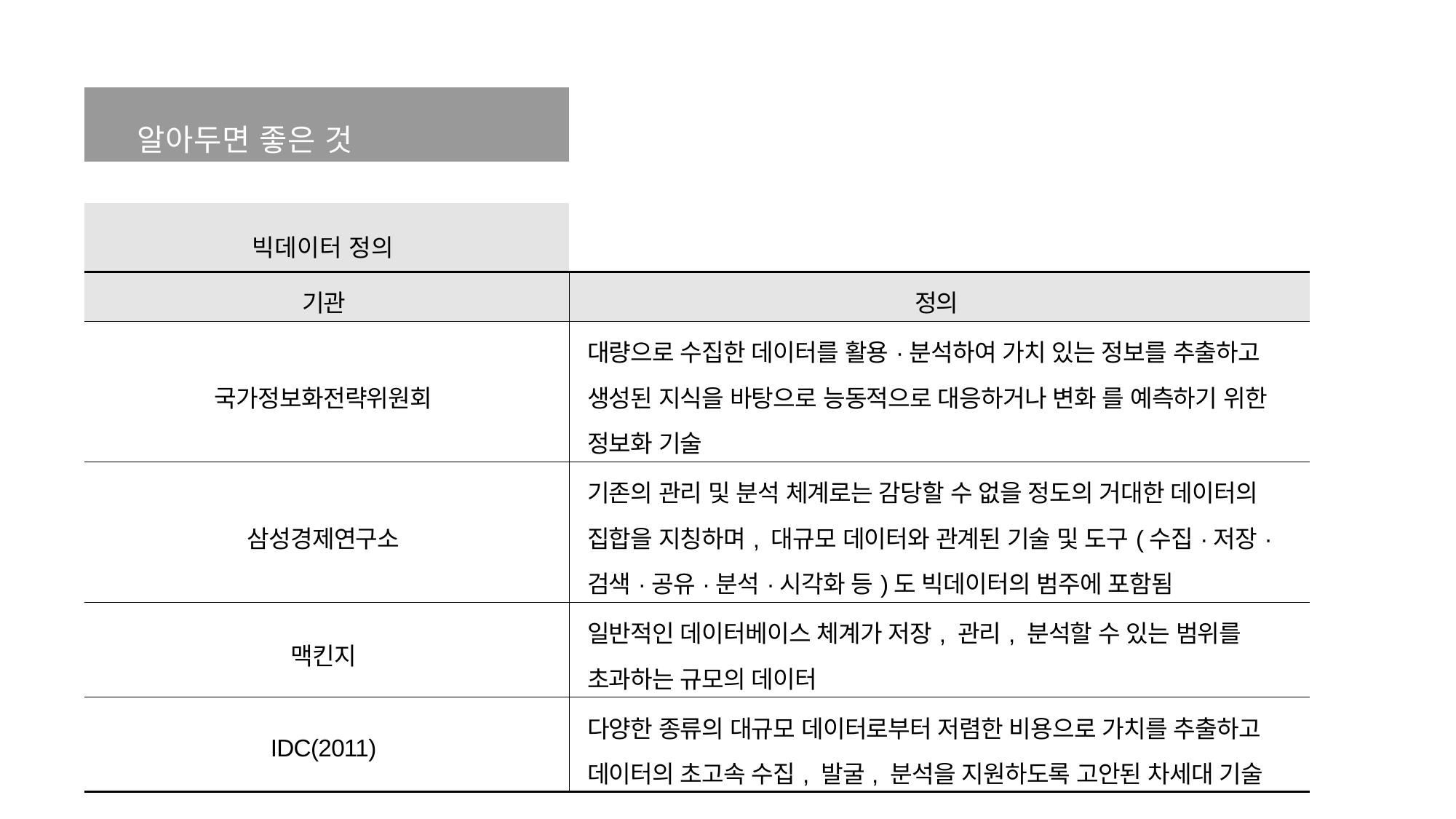

| 알아두면 좋은 것 |  |
| --- | --- |
|  |  |
| 빅데이터 정의 |  |
| 기관 | 정의 |
| 국가정보화전략위원회 | 대량으로 수집한 데이터를 활용·분석하여 가치 있는 정보를 추출하고 생성된 지식을 바탕으로 능동적으로 대응하거나 변화 를 예측하기 위한 정보화 기술 |
| 삼성경제연구소 | 기존의 관리 및 분석 체계로는 감당할 수 없을 정도의 거대한 데이터의 집합을 지칭하며, 대규모 데이터와 관계된 기술 및 도구(수집·저장·검색·공유·분석·시각화 등)도 빅데이터의 범주에 포함됨 |
| 맥킨지 | 일반적인 데이터베이스 체계가 저장, 관리, 분석할 수 있는 범위를 초과하는 규모의 데이터 |
| IDC(2011) | 다양한 종류의 대규모 데이터로부터 저렴한 비용으로 가치를 추출하고 데이터의 초고속 수집, 발굴, 분석을 지원하도록 고안된 차세대 기술 |